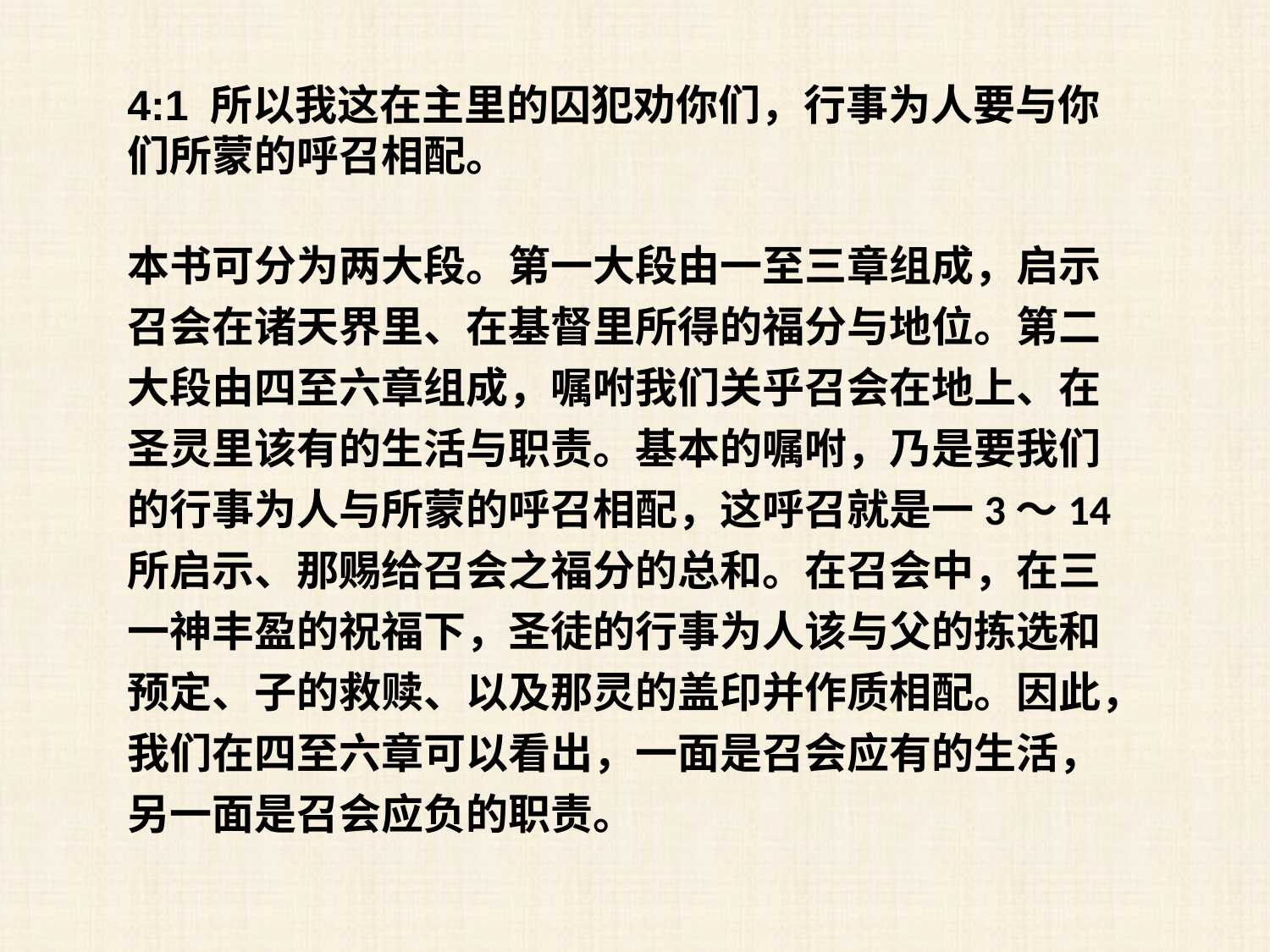

4:1 所以我这在主里的囚犯劝你们，行事为人要与你们所蒙的呼召相配。
本书可分为两大段。第一大段由一至三章组成，启示召会在诸天界里、在基督里所得的福分与地位。第二大段由四至六章组成，嘱咐我们关乎召会在地上、在圣灵里该有的生活与职责。基本的嘱咐，乃是要我们的行事为人与所蒙的呼召相配，这呼召就是一3～14所启示、那赐给召会之福分的总和。在召会中，在三一神丰盈的祝福下，圣徒的行事为人该与父的拣选和预定、子的救赎、以及那灵的盖印并作质相配。因此，我们在四至六章可以看出，一面是召会应有的生活，另一面是召会应负的职责。